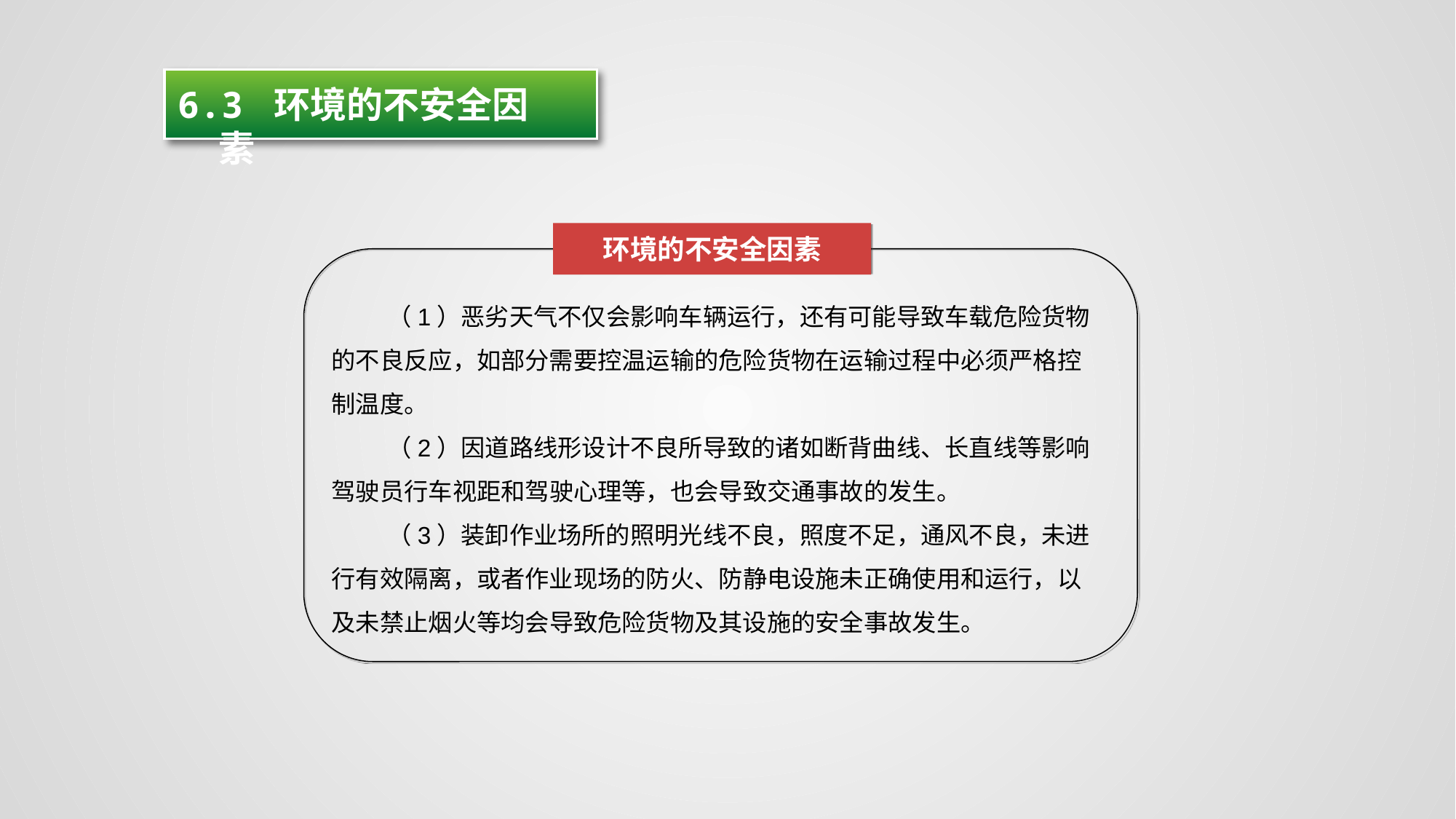

6.3 环境的不安全因素
环境的不安全因素

（1）恶劣天气不仅会影响车辆运行，还有可能导致车载危险货物的不良反应，如部分需要控温运输的危险货物在运输过程中必须严格控制温度。
（2）因道路线形设计不良所导致的诸如断背曲线、长直线等影响驾驶员行车视距和驾驶心理等，也会导致交通事故的发生。
（3）装卸作业场所的照明光线不良，照度不足，通风不良，未进行有效隔离，或者作业现场的防火、防静电设施未正确使用和运行，以及未禁止烟火等均会导致危险货物及其设施的安全事故发生。